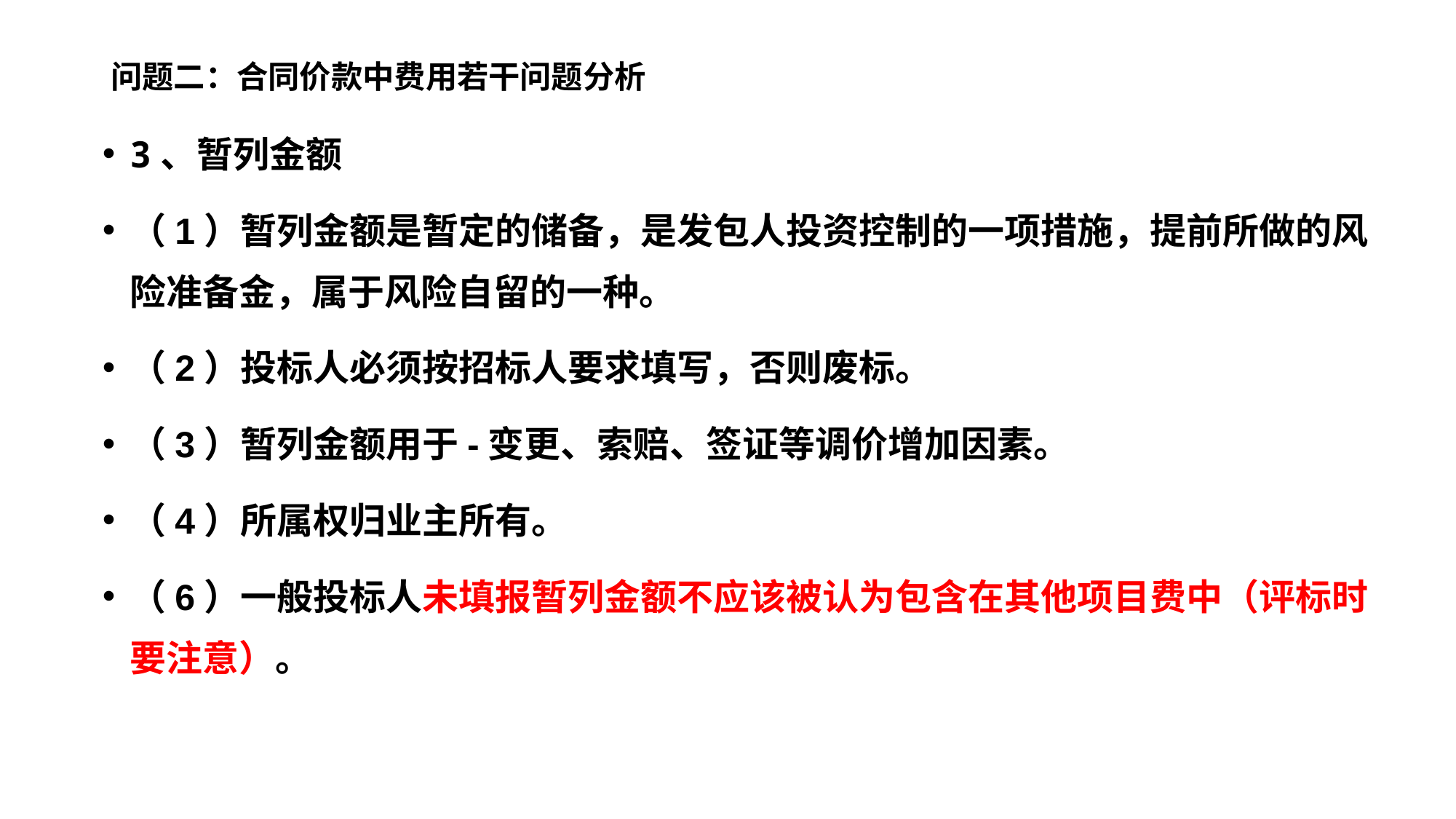

# 问题二：合同价款中费用若干问题分析
3、暂列金额
（1）暂列金额是暂定的储备，是发包人投资控制的一项措施，提前所做的风险准备金，属于风险自留的一种。
（2）投标人必须按招标人要求填写，否则废标。
（3）暂列金额用于-变更、索赔、签证等调价增加因素。
（4）所属权归业主所有。
（6）一般投标人未填报暂列金额不应该被认为包含在其他项目费中（评标时要注意）。